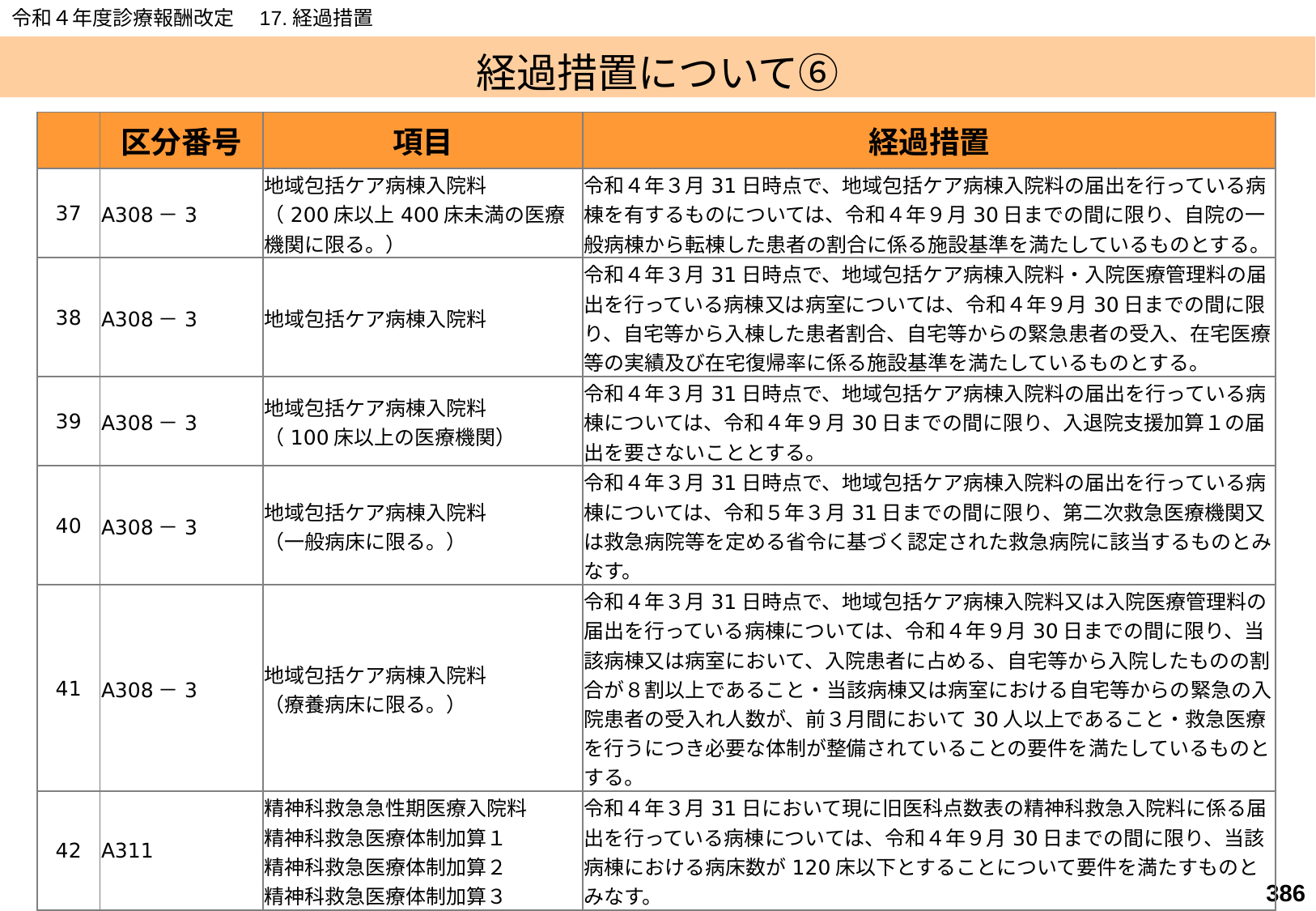

令和４年度診療報酬改定　17.経過措置
# 経過措置について⑥
|  | 区分番号 | 項目 | 経過措置 |
| --- | --- | --- | --- |
| 37 | A308－3 | 地域包括ケア病棟入院料 （200床以上400床未満の医療機関に限る。） | 令和４年３月31日時点で、地域包括ケア病棟入院料の届出を行っている病棟を有するものについては、令和４年９月30日までの間に限り、自院の一般病棟から転棟した患者の割合に係る施設基準を満たしているものとする。 |
| 38 | A308－3 | 地域包括ケア病棟入院料 | 令和４年３月31日時点で、地域包括ケア病棟入院料・入院医療管理料の届出を行っている病棟又は病室については、令和４年９月30日までの間に限り、自宅等から入棟した患者割合、自宅等からの緊急患者の受入、在宅医療等の実績及び在宅復帰率に係る施設基準を満たしているものとする。 |
| 39 | A308－3 | 地域包括ケア病棟入院料 （100床以上の医療機関） | 令和４年３月31日時点で、地域包括ケア病棟入院料の届出を行っている病棟については、令和４年９月30日までの間に限り、入退院支援加算１の届出を要さないこととする。 |
| 40 | A308－3 | 地域包括ケア病棟入院料 （一般病床に限る。） | 令和４年３月31日時点で、地域包括ケア病棟入院料の届出を行っている病棟については、令和５年３月31日までの間に限り、第二次救急医療機関又は救急病院等を定める省令に基づく認定された救急病院に該当するものとみなす。 |
| 41 | A308－3 | 地域包括ケア病棟入院料 （療養病床に限る。） | 令和４年３月31日時点で、地域包括ケア病棟入院料又は入院医療管理料の届出を行っている病棟については、令和４年９月30日までの間に限り、当該病棟又は病室において、入院患者に占める、自宅等から入院したものの割合が８割以上であること・当該病棟又は病室における自宅等からの緊急の入院患者の受入れ人数が、前３月間において30人以上であること・救急医療を行うにつき必要な体制が整備されていることの要件を満たしているものとする。 |
| 42 | A311 | 精神科救急急性期医療入院料 精神科救急医療体制加算１ 精神科救急医療体制加算２ 精神科救急医療体制加算３ | 令和４年３月31日において現に旧医科点数表の精神科救急入院料に係る届出を行っている病棟については、令和４年９月30日までの間に限り、当該病棟における病床数が120床以下とすることについて要件を満たすものとみなす。 |
| 43 | A319 | 特定機能病院リハビリテーション病棟入院料 | 令和４年３月31日時点で、回復期リハビリテーション病棟入院料を届出を行っている病棟（特定機能病院に限る。）については、令和４年９月30日までの間に限り、施設基準を満たしているものとする。 |